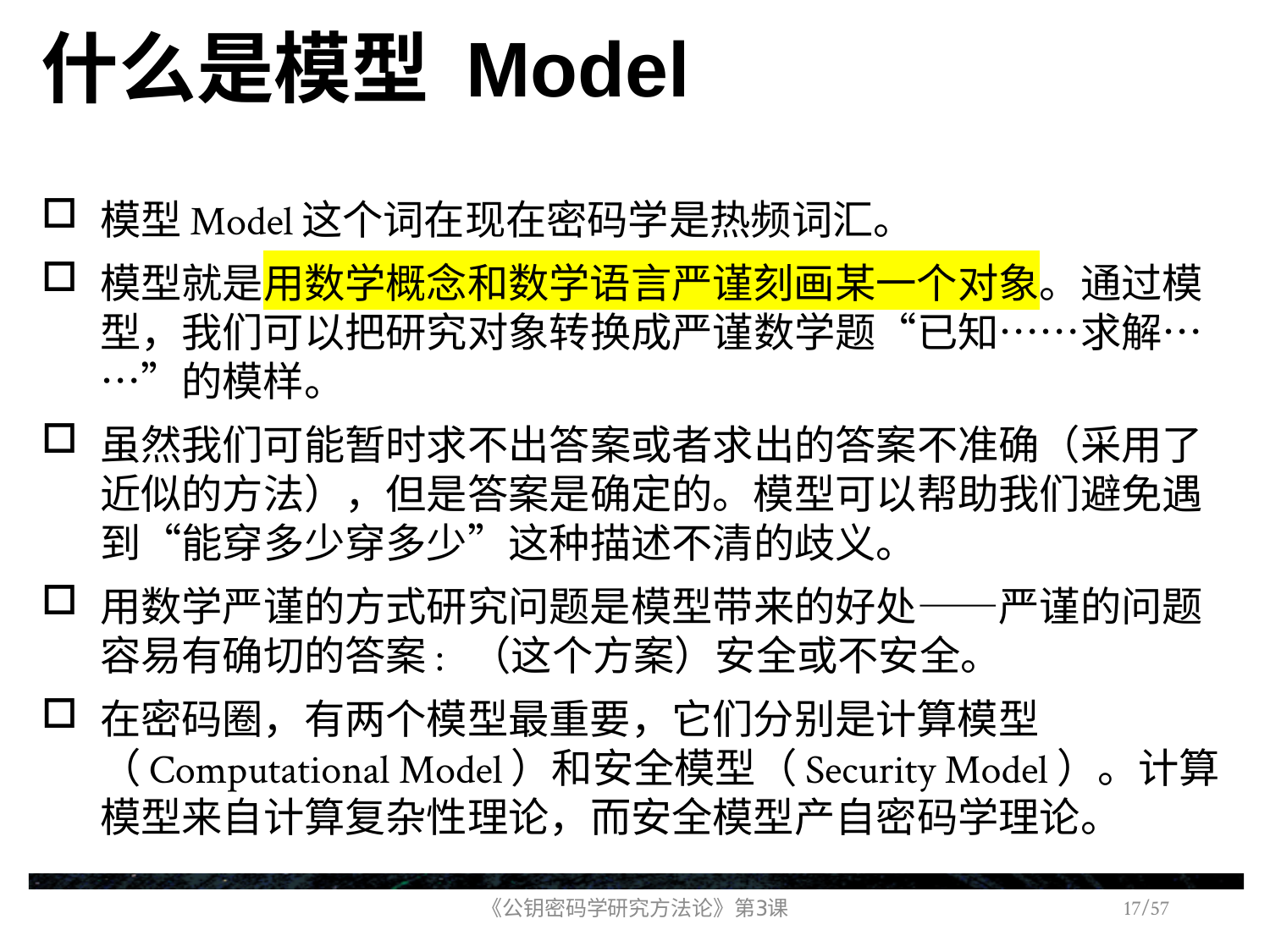

# 什么是模型 Model
模型Model这个词在现在密码学是热频词汇。
模型就是用数学概念和数学语言严谨刻画某一个对象。通过模型，我们可以把研究对象转换成严谨数学题“已知……求解……”的模样。
虽然我们可能暂时求不出答案或者求出的答案不准确（采用了近似的方法），但是答案是确定的。模型可以帮助我们避免遇到“能穿多少穿多少”这种描述不清的歧义。
用数学严谨的方式研究问题是模型带来的好处——严谨的问题容易有确切的答案:  （这个方案）安全或不安全。
在密码圈，有两个模型最重要，它们分别是计算模型（Computational Model）和安全模型（Security Model）。计算模型来自计算复杂性理论，而安全模型产自密码学理论。
《公钥密码学研究方法论》第3课
17/57